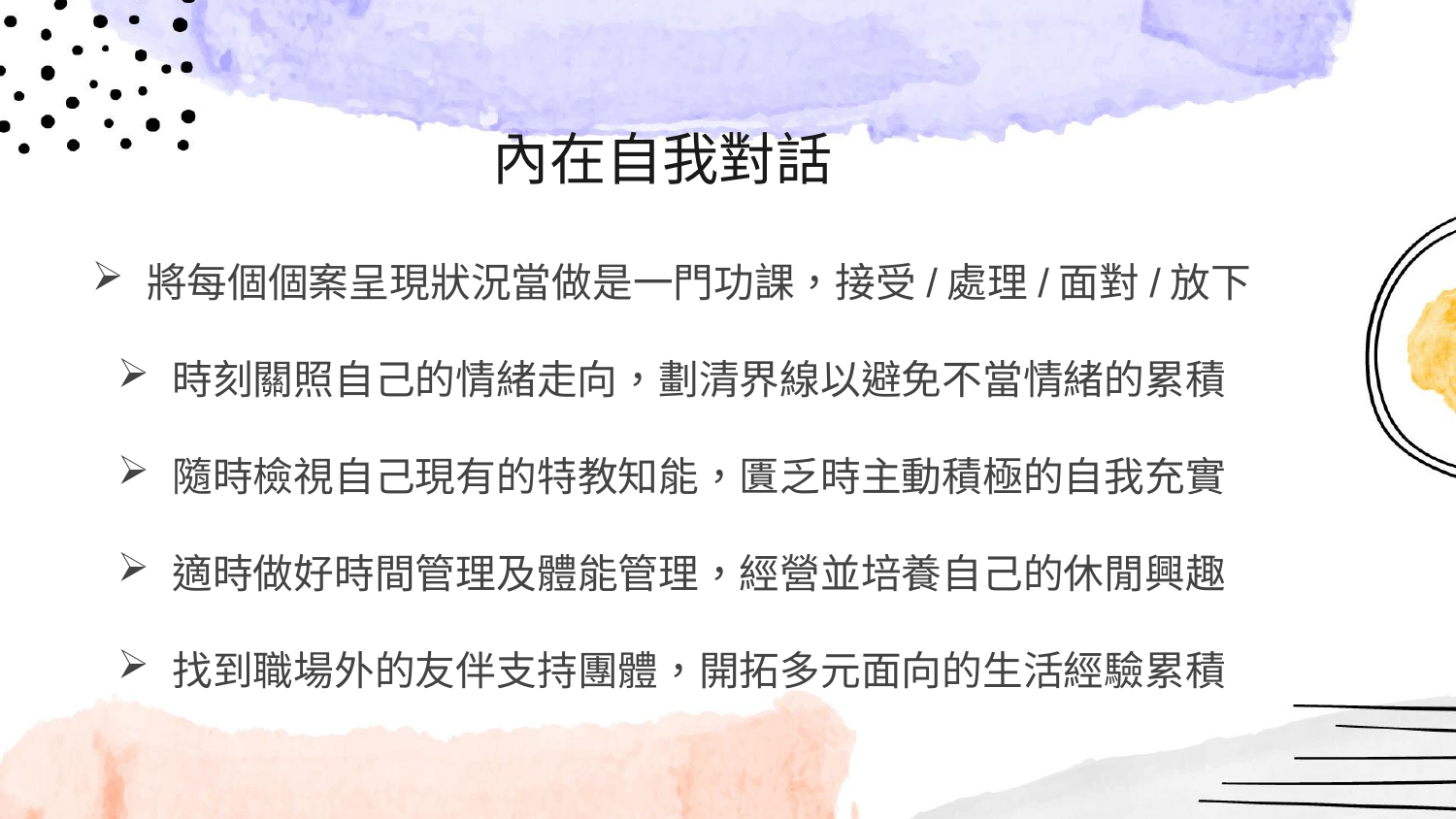

# 內在自我對話
將每個個案呈現狀況當做是一門功課，接受/處理/面對/放下

時刻關照自己的情緒走向，劃清界線以避免不當情緒的累積

隨時檢視自己現有的特教知能，匱乏時主動積極的自我充實

適時做好時間管理及體能管理，經營並培養自己的休閒興趣

找到職場外的友伴支持團體，開拓多元面向的生活經驗累積